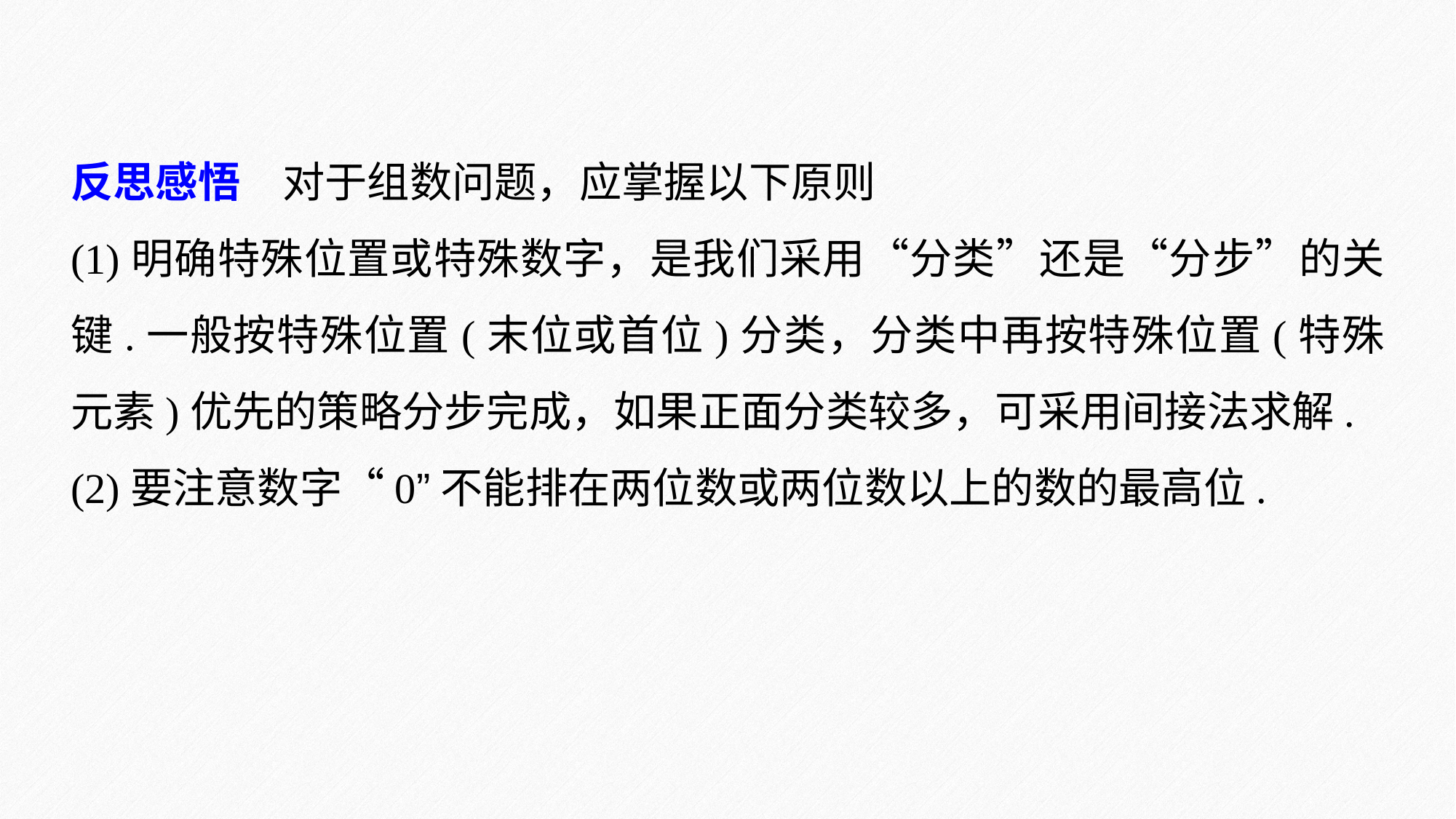

反思感悟　对于组数问题，应掌握以下原则
(1)明确特殊位置或特殊数字，是我们采用“分类”还是“分步”的关键.一般按特殊位置(末位或首位)分类，分类中再按特殊位置(特殊元素)优先的策略分步完成，如果正面分类较多，可采用间接法求解.
(2)要注意数字“0”不能排在两位数或两位数以上的数的最高位.